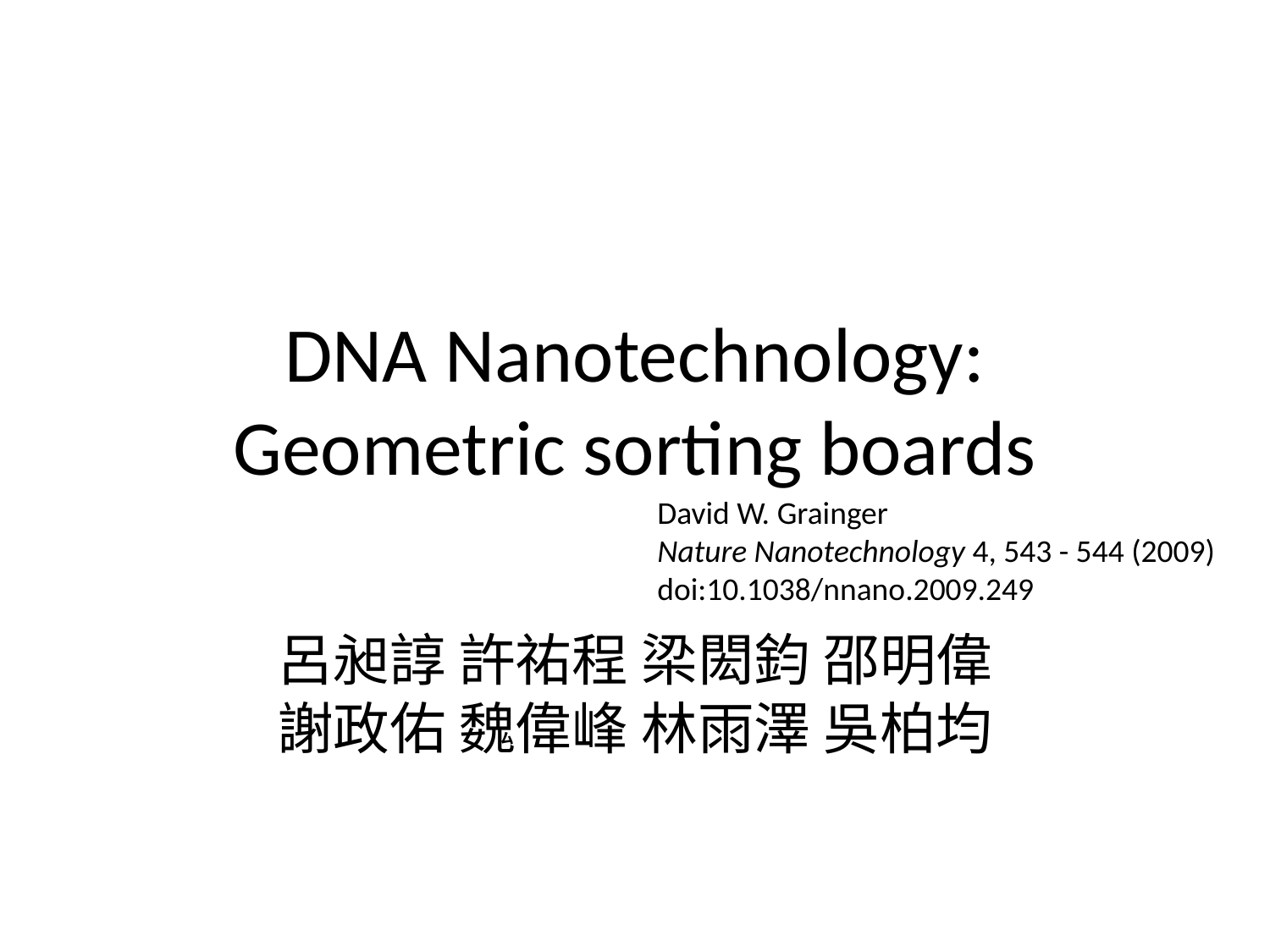

# DNA Nanotechnology: Geometric sorting boards
David W. Grainger
Nature Nanotechnology 4, 543 - 544 (2009)
doi:10.1038/nnano.2009.249

呂昶諄 許祐程 梁閎鈞 邵明偉
謝政佑 魏偉峰 林雨澤 吳柏均